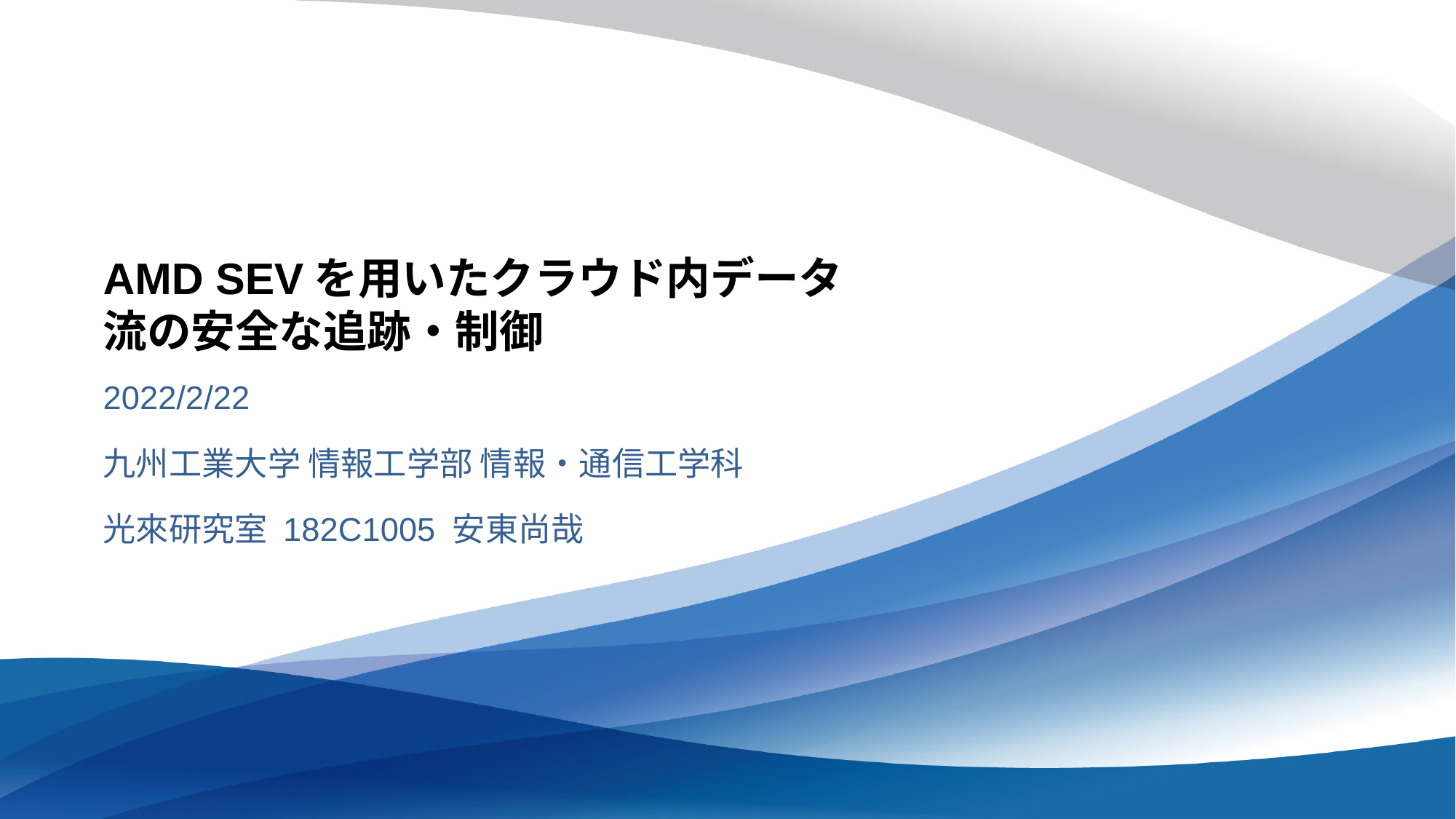

# AMD SEVを用いたクラウド内データ流の安全な追跡・制御
2022/2/22
九州工業大学 情報工学部 情報・通信工学科
光來研究室 182C1005 安東尚哉